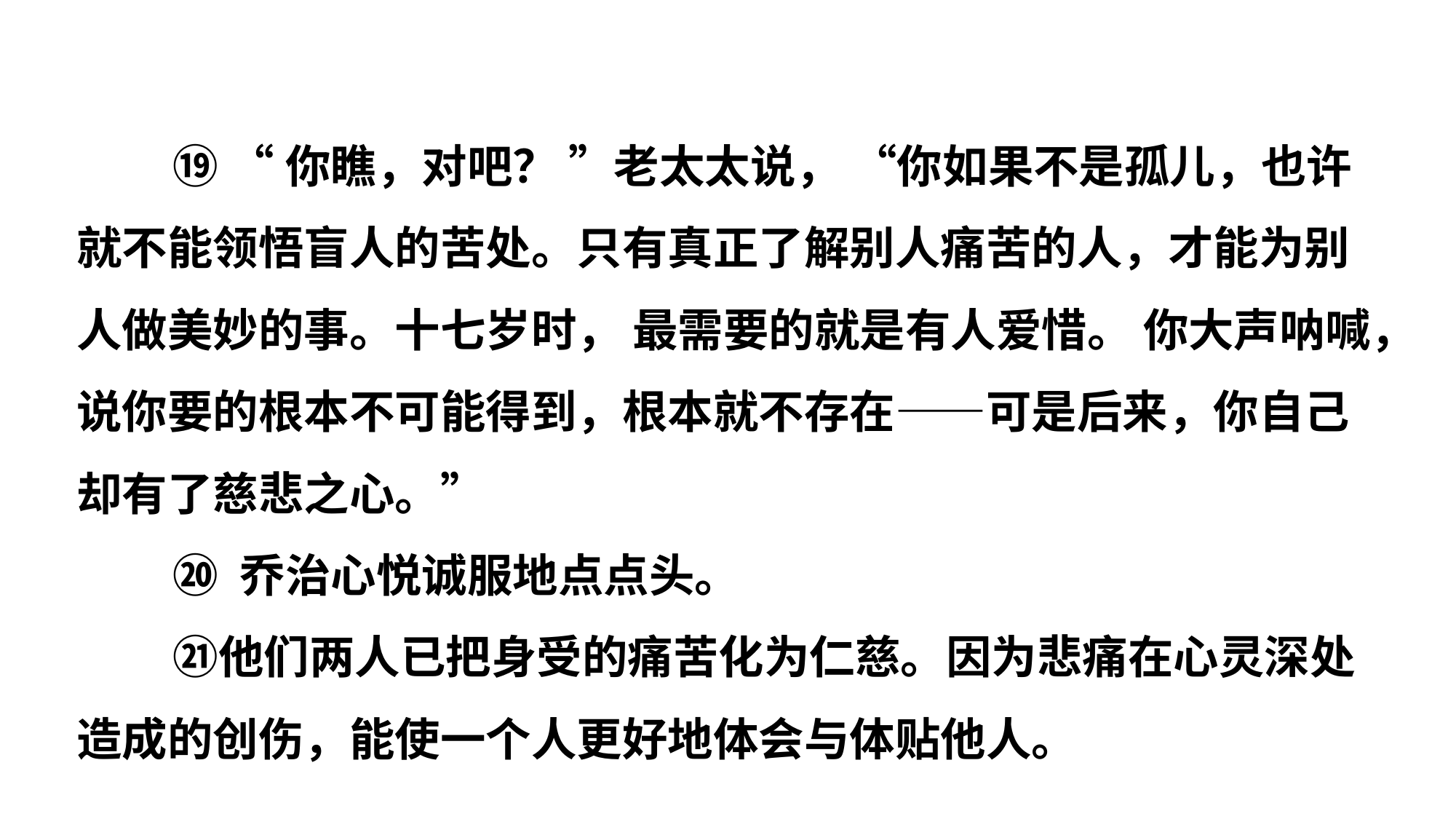

⑲ “你瞧，对吧？ ”老太太说， “你如果不是孤儿，也许就不能领悟盲人的苦处。只有真正了解别人痛苦的人，才能为别人做美妙的事。十七岁时， 最需要的就是有人爱惜。 你大声呐喊，说你要的根本不可能得到，根本就不存在——可是后来，你自己却有了慈悲之心。”
⑳ 乔治心悦诚服地点点头。
㉑他们两人已把身受的痛苦化为仁慈。因为悲痛在心灵深处造成的创伤，能使一个人更好地体会与体贴他人。